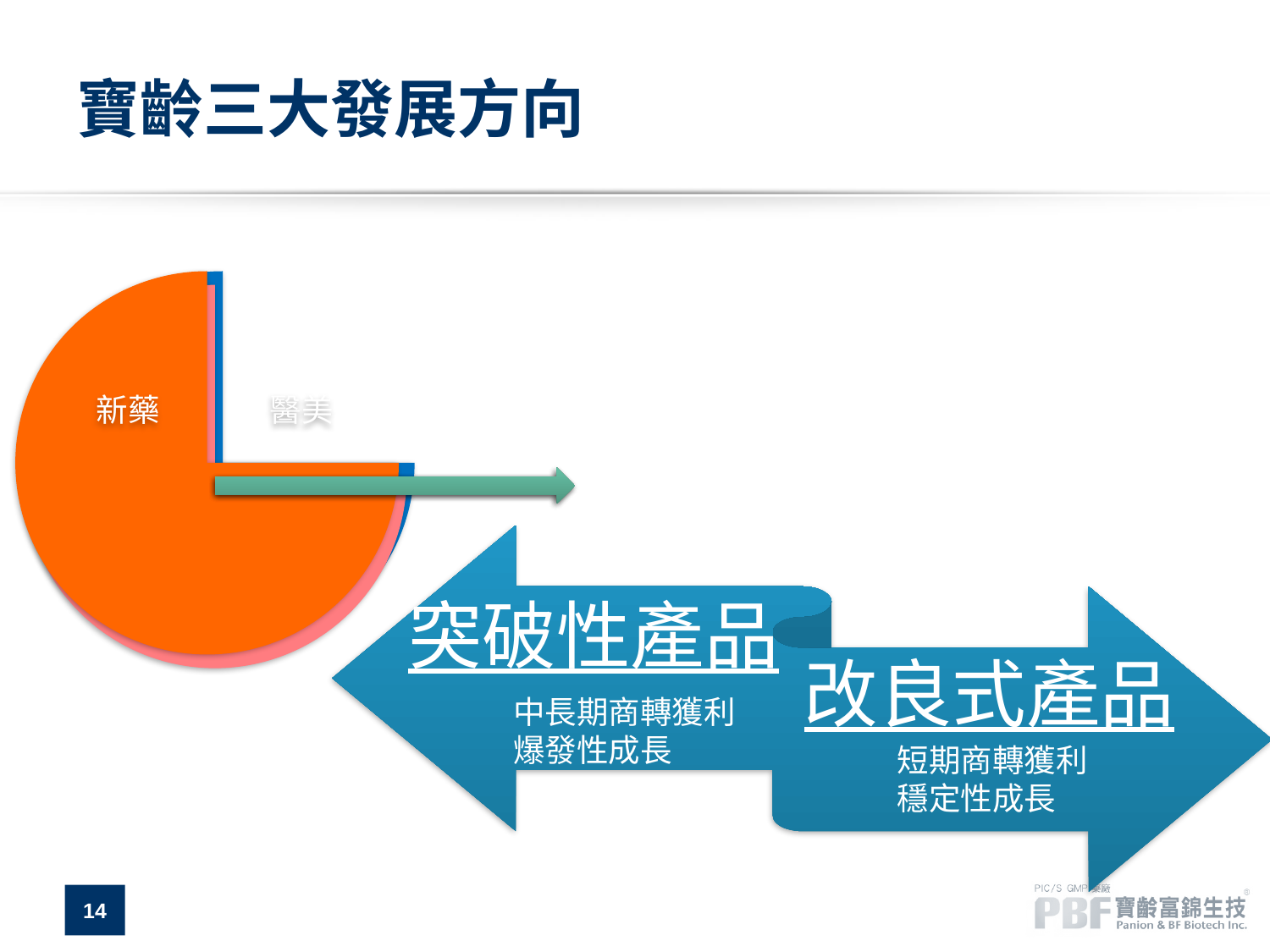

# 寶齡三大發展方向
醫美
檢驗試劑
新藥

突破性產品

改良式產品
中長期商轉獲利
爆發性成長
短期商轉獲利
穩定性成長
14